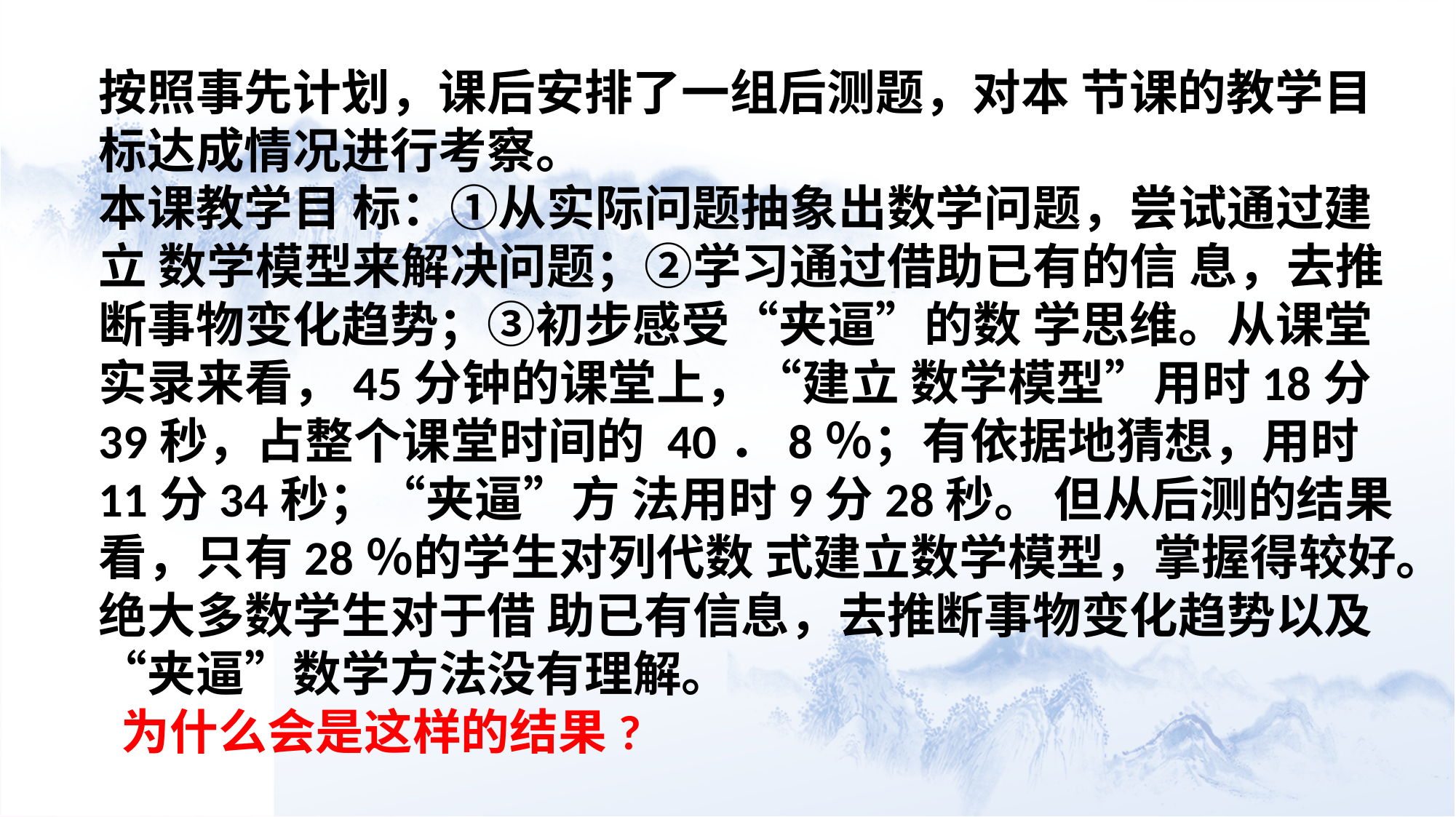

按照事先计划，课后安排了一组后测题，对本 节课的教学目标达成情况进行考察。
本课教学目 标：①从实际问题抽象出数学问题，尝试通过建立 数学模型来解决问题；②学习通过借助已有的信 息，去推断事物变化趋势；③初步感受“夹逼”的数 学思维。从课堂实录来看，45分钟的课堂上，“建立 数学模型”用时18分39秒，占整个课堂时间的 40．8％；有依据地猜想，用时11分34秒；“夹逼”方 法用时9分28秒。 但从后测的结果看，只有28％的学生对列代数 式建立数学模型，掌握得较好。绝大多数学生对于借 助已有信息，去推断事物变化趋势以及“夹逼”数学方法没有理解。
 为什么会是这样的结果?